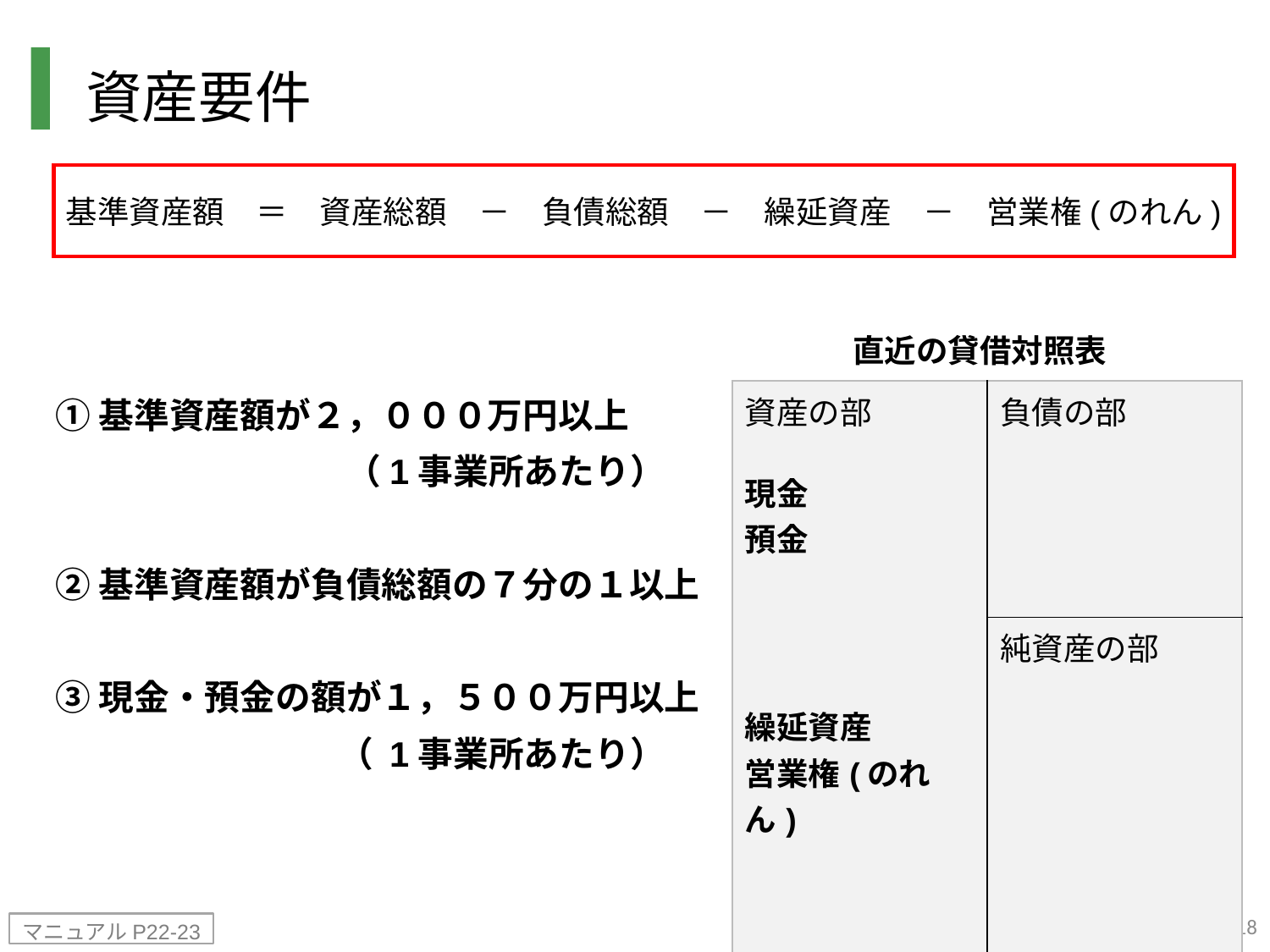

# 資産要件
基準資産額　＝　資産総額　－　負債総額　－　繰延資産　－　営業権(のれん)

①基準資産額が２，０００万円以上
　　　　　　　　 （1事業所あたり）

②基準資産額が負債総額の７分の１以上

③現金・預金の額が１，５００万円以上
　　　　　　　　（ 1事業所あたり）

直近の貸借対照表
| 資産の部 現金 預金 繰延資産 営業権(のれん) | 負債の部 |
| --- | --- |
|  | 純資産の部 |
18
マニュアルP22-23